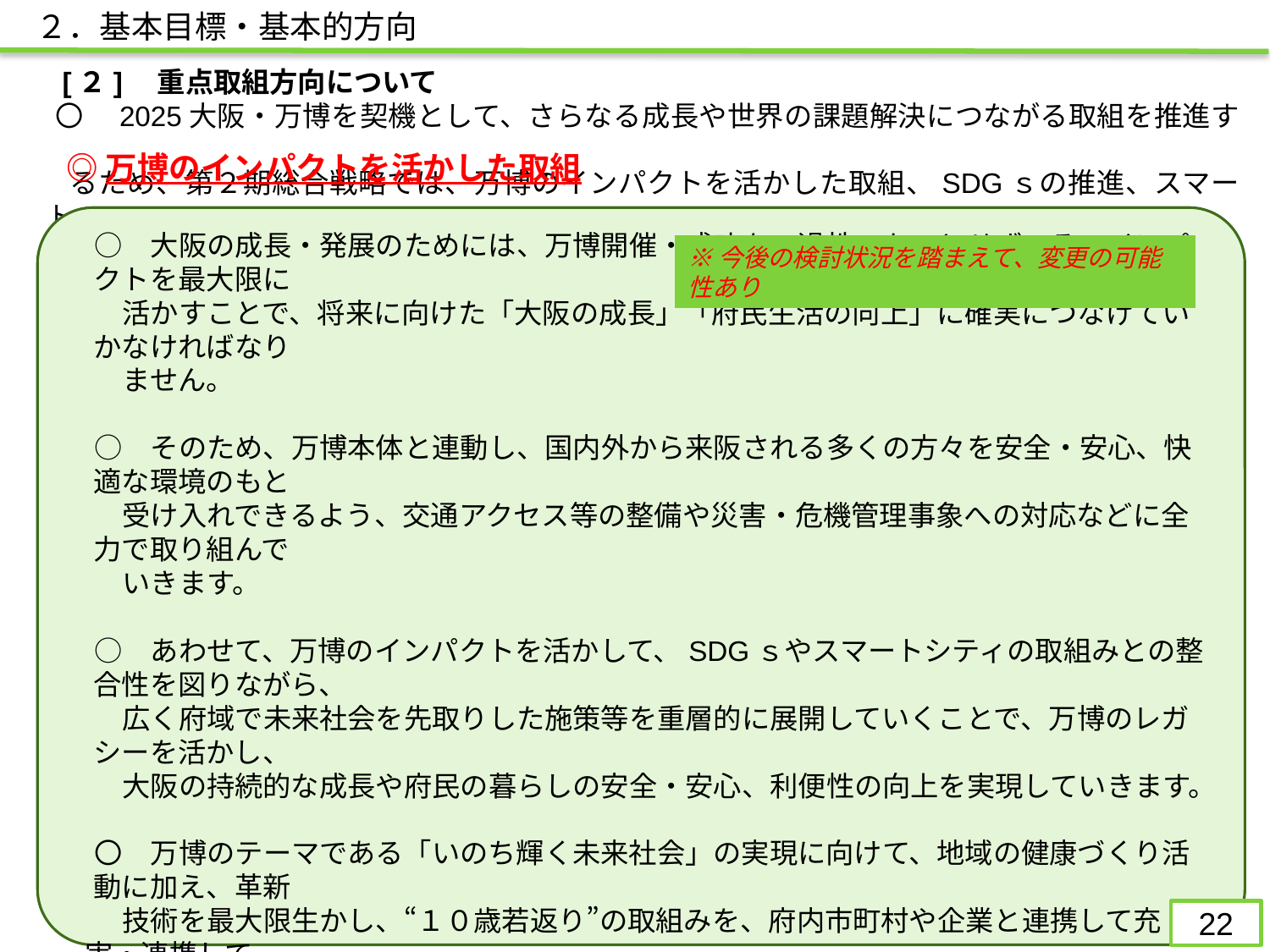

２．基本目標・基本的方向
　[２]　重点取組方向について
　〇　2025大阪・万博を契機として、さらなる成長や世界の課題解決につながる取組を推進す
　  るため、第２期総合戦略では、万博のインパクトを活かした取組、SDGｓの推進、スマート
     シティの実現に向けた取組について、重点的に取り組んでいきます。
◎万博のインパクトを活かした取組

　○　大阪の成長・発展のためには、万博開催・成功を一過性のものとせず、そのインパクトを最大限に
　　活かすことで、将来に向けた「大阪の成長」「府民生活の向上」に確実につなげていかなければなり
　　ません。

　○　そのため、万博本体と連動し、国内外から来阪される多くの方々を安全・安心、快適な環境のもと
　　受け入れできるよう、交通アクセス等の整備や災害・危機管理事象への対応などに全力で取り組んで
　　いきます。

　○　あわせて、万博のインパクトを活かして、SDGｓやスマートシティの取組みとの整合性を図りながら、
　　広く府域で未来社会を先取りした施策等を重層的に展開していくことで、万博のレガシーを活かし、
　　大阪の持続的な成長や府民の暮らしの安全・安心、利便性の向上を実現していきます。

　〇　万博のテーマである「いのち輝く未来社会」の実現に向けて、地域の健康づくり活動に加え、革新
　　技術を最大限生かし、“１０歳若返り”の取組みを、府内市町村や企業と連携して充実・連携して
　　いきます。
※今後の検討状況を踏まえて、変更の可能性あり
22